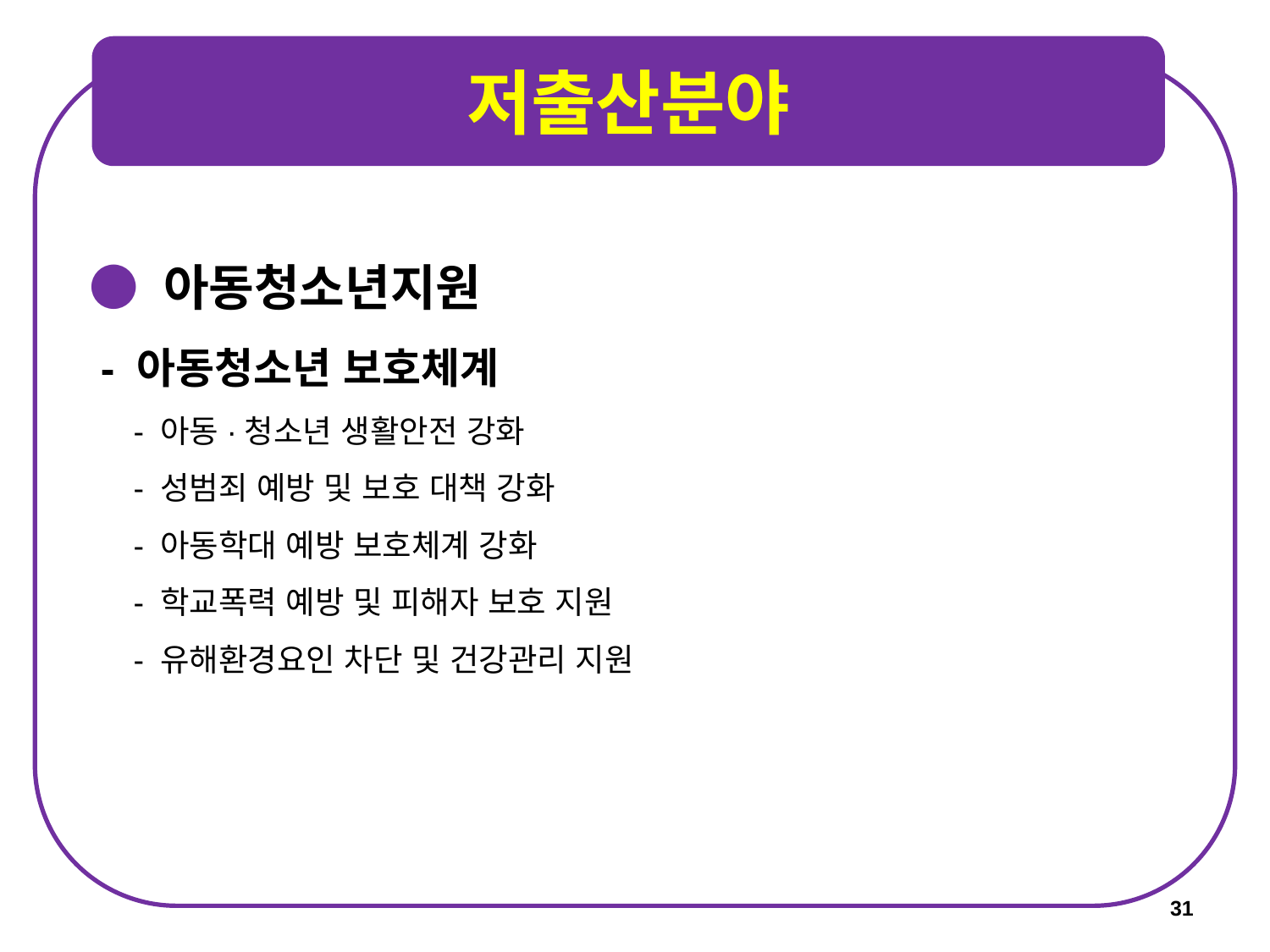

저출산분야
● 아동청소년지원
 - 아동청소년 보호체계
     - 아동·청소년 생활안전 강화
     - 성범죄 예방 및 보호 대책 강화
     - 아동학대 예방 보호체계 강화
     - 학교폭력 예방 및 피해자 보호 지원
     - 유해환경요인 차단 및 건강관리 지원

31